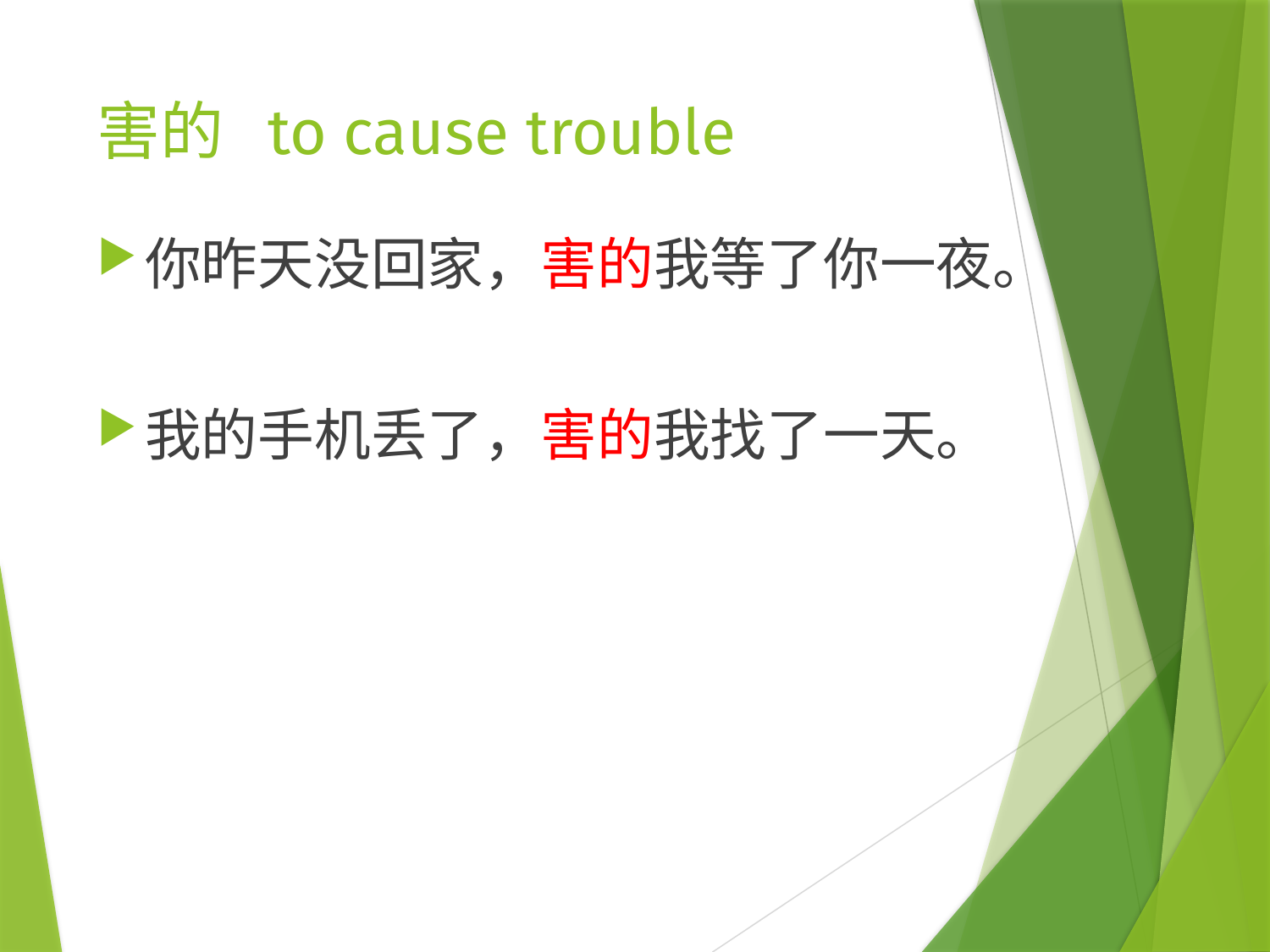

# 害的  to cause trouble
你昨天没回家，害的我等了你一夜。

我的手机丢了，害的我找了一天。